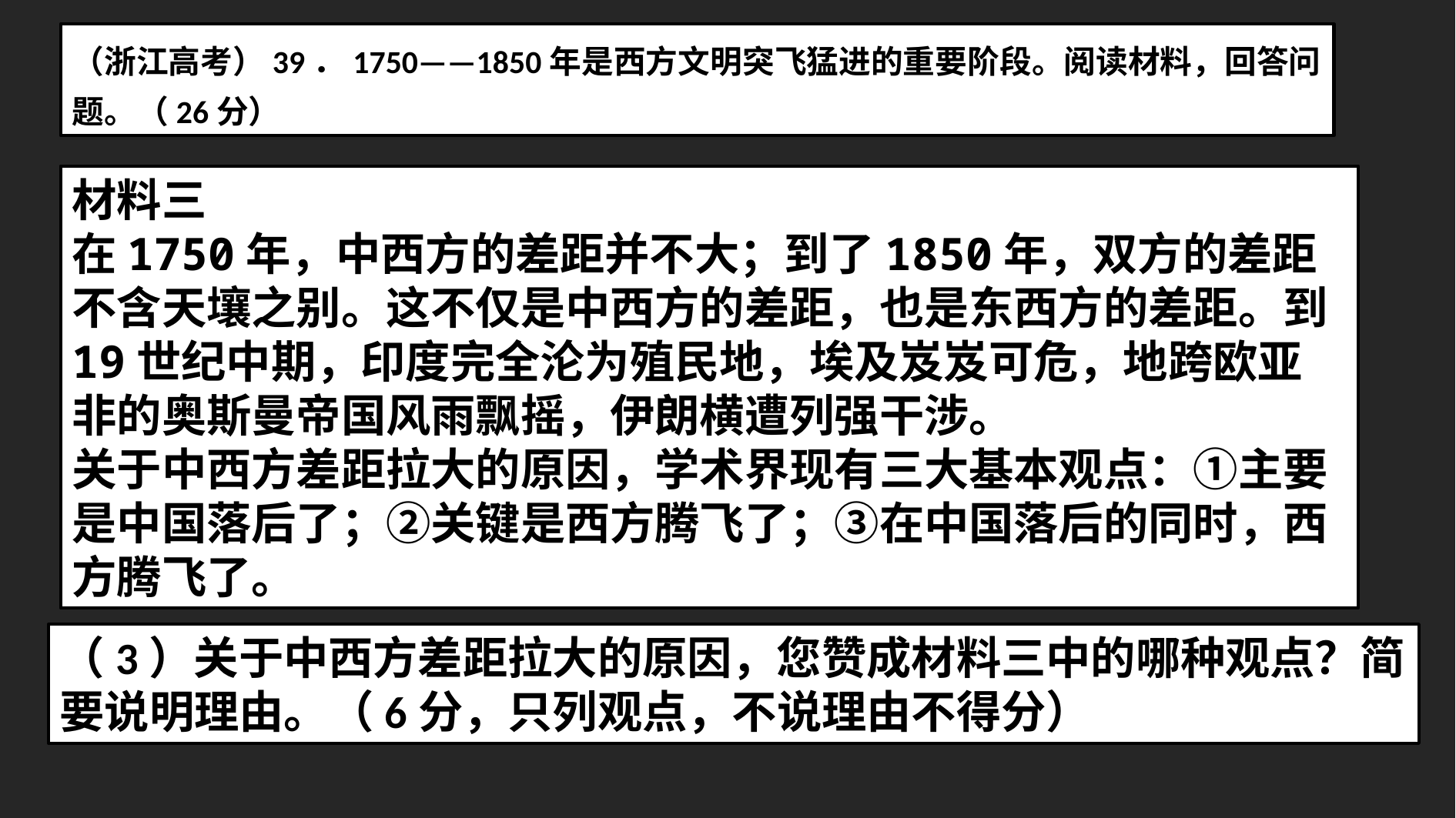

（浙江高考）39．1750——1850年是西方文明突飞猛进的重要阶段。阅读材料，回答问题。（26分）
材料三
在1750年，中西方的差距并不大；到了1850年，双方的差距不含天壤之别。这不仅是中西方的差距，也是东西方的差距。到19世纪中期，印度完全沦为殖民地，埃及岌岌可危，地跨欧亚非的奥斯曼帝国风雨飘摇，伊朗横遭列强干涉。
关于中西方差距拉大的原因，学术界现有三大基本观点：①主要是中国落后了；②关键是西方腾飞了；③在中国落后的同时，西方腾飞了。
（3）关于中西方差距拉大的原因，您赞成材料三中的哪种观点？简要说明理由。（6分，只列观点，不说理由不得分）